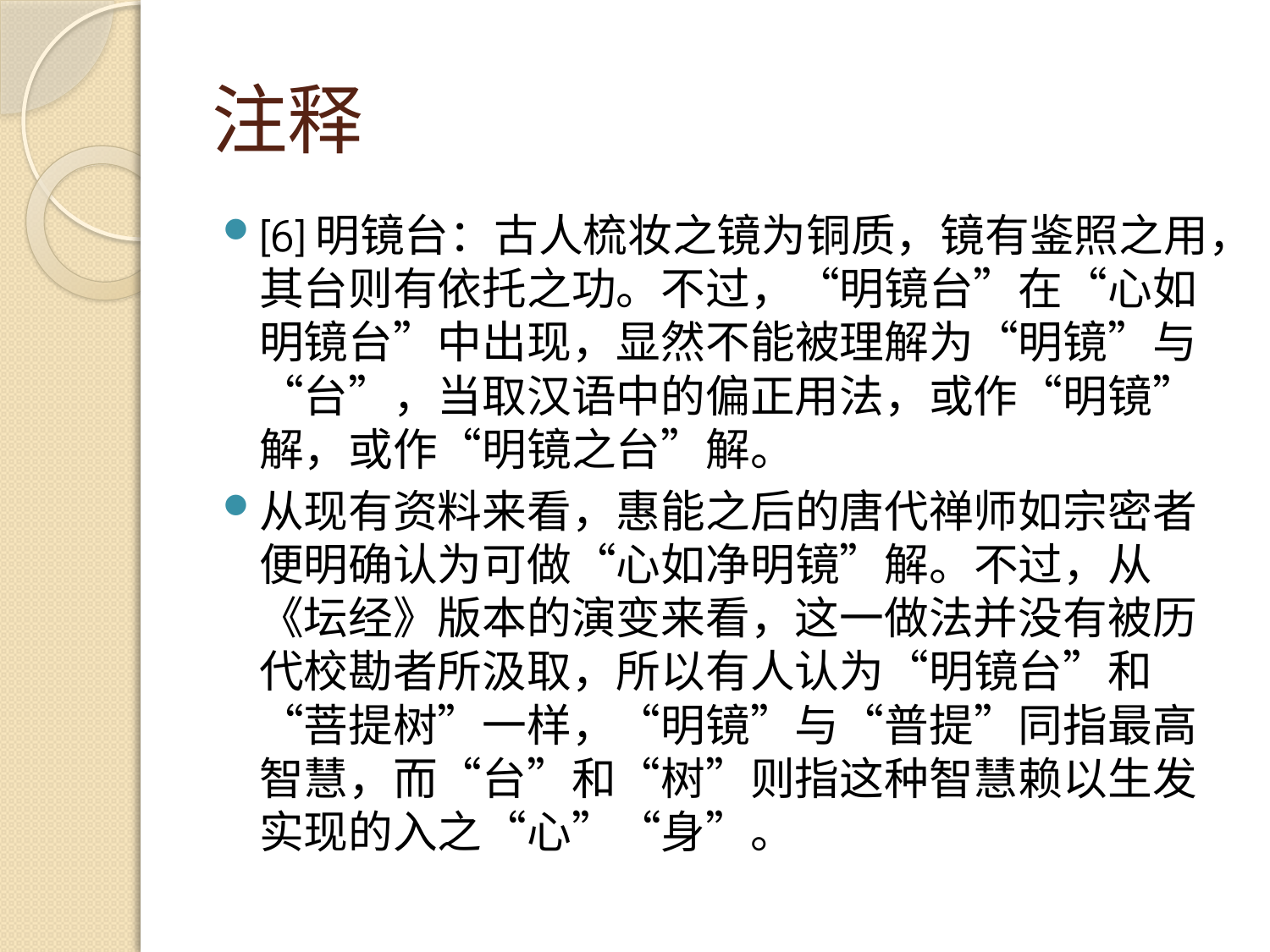

# 注释
[6]明镜台：古人梳妆之镜为铜质，镜有鉴照之用，其台则有依托之功。不过，“明镜台”在“心如明镜台”中出现，显然不能被理解为“明镜”与“台”，当取汉语中的偏正用法，或作“明镜”解，或作“明镜之台”解。
从现有资料来看，惠能之后的唐代禅师如宗密者便明确认为可做“心如净明镜”解。不过，从《坛经》版本的演变来看，这一做法并没有被历代校勘者所汲取，所以有人认为“明镜台”和“菩提树”一样，“明镜”与“普提”同指最高智慧，而“台”和“树”则指这种智慧赖以生发实现的入之“心”“身”。